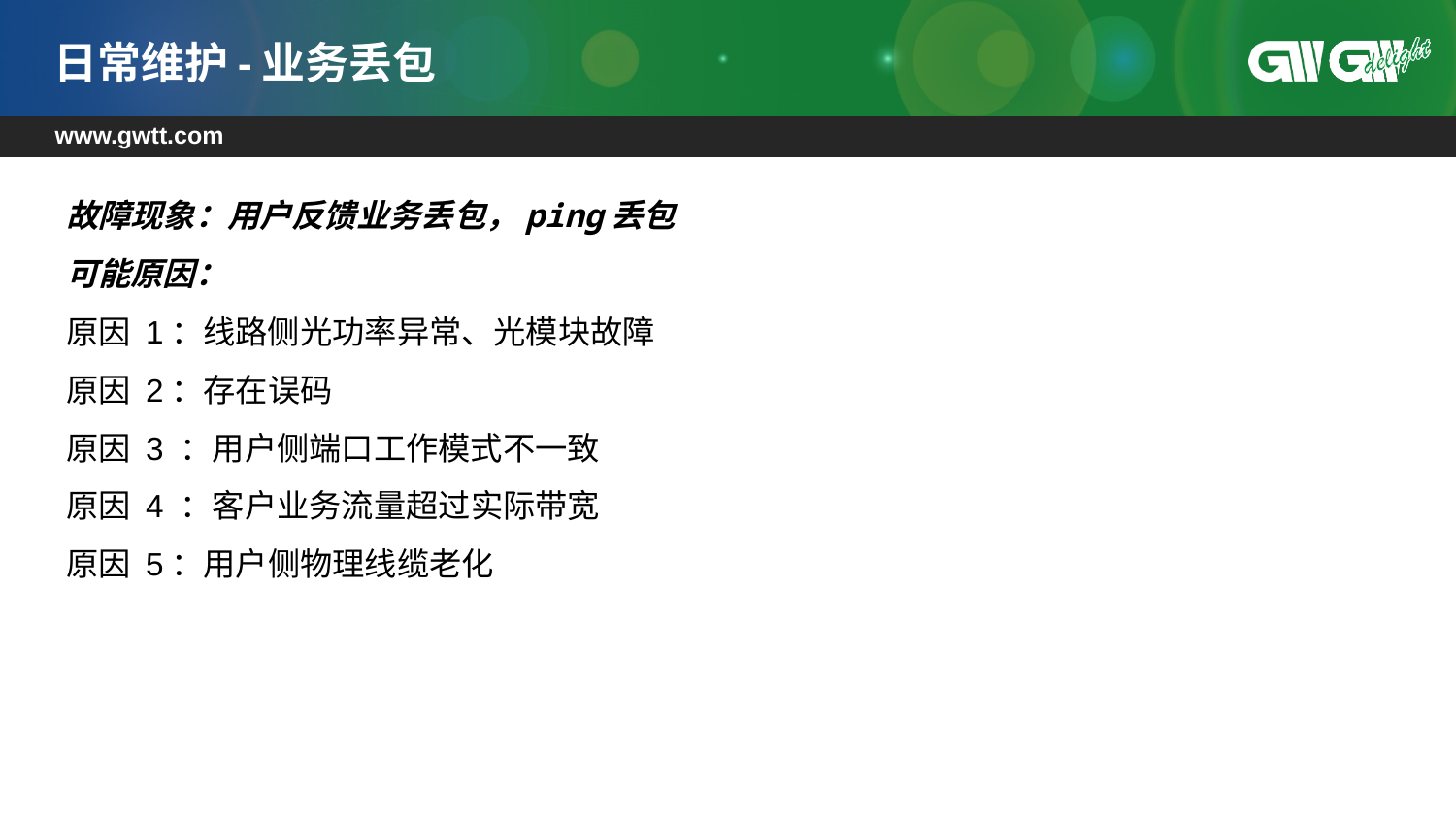

# 日常维护-业务丢包
故障现象：用户反馈业务丢包，ping丢包
可能原因：
原因 1：线路侧光功率异常、光模块故障
原因 2：存在误码
原因 3 ：用户侧端口工作模式不一致
原因 4 ：客户业务流量超过实际带宽
原因 5：用户侧物理线缆老化